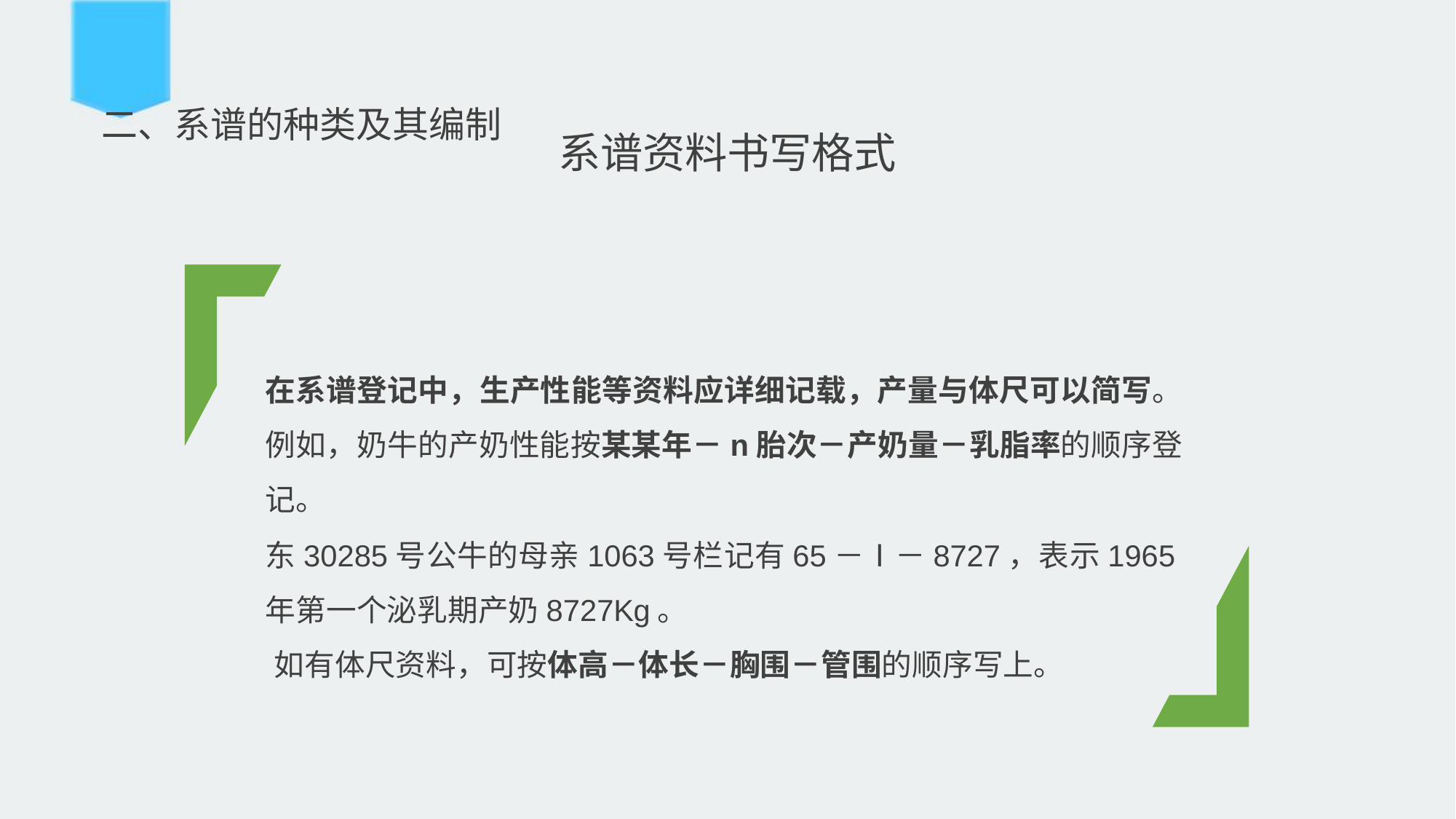

# 二、系谱的种类及其编制
系谱资料书写格式

在系谱登记中，生产性能等资料应详细记载，产量与体尺可以简写。例如，奶牛的产奶性能按某某年－n胎次－产奶量－乳脂率的顺序登记。
东30285号公牛的母亲1063号栏记有65－Ⅰ－8727，表示1965年第一个泌乳期产奶8727Kg。
如有体尺资料，可按体高－体长－胸围－管围的顺序写上。